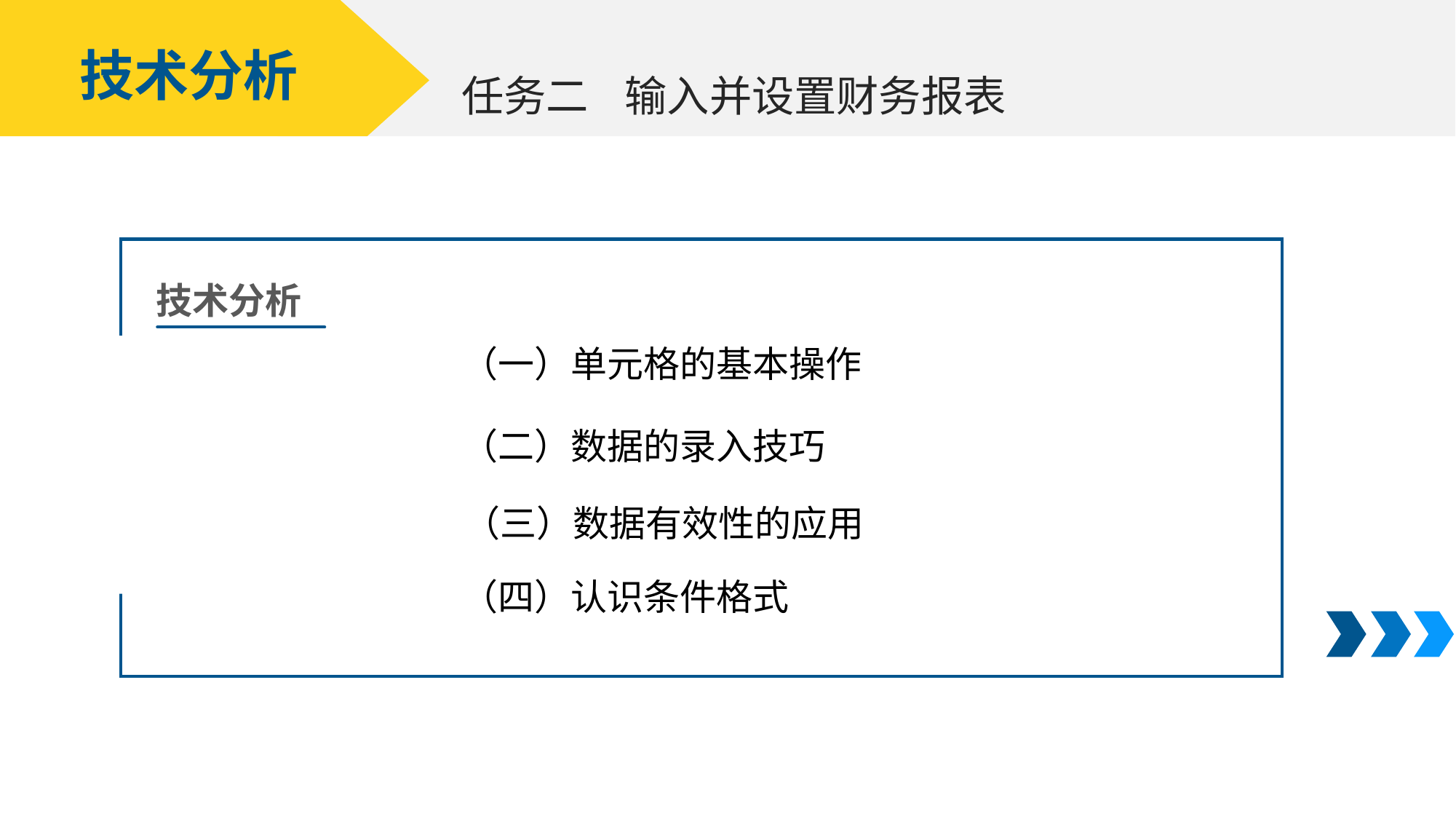

技术分析
输入并设置财务报表
任务二

技术分析

（一）单元格的基本操作
（二）数据的录入技巧
（三）数据有效性的应用
（四）认识条件格式